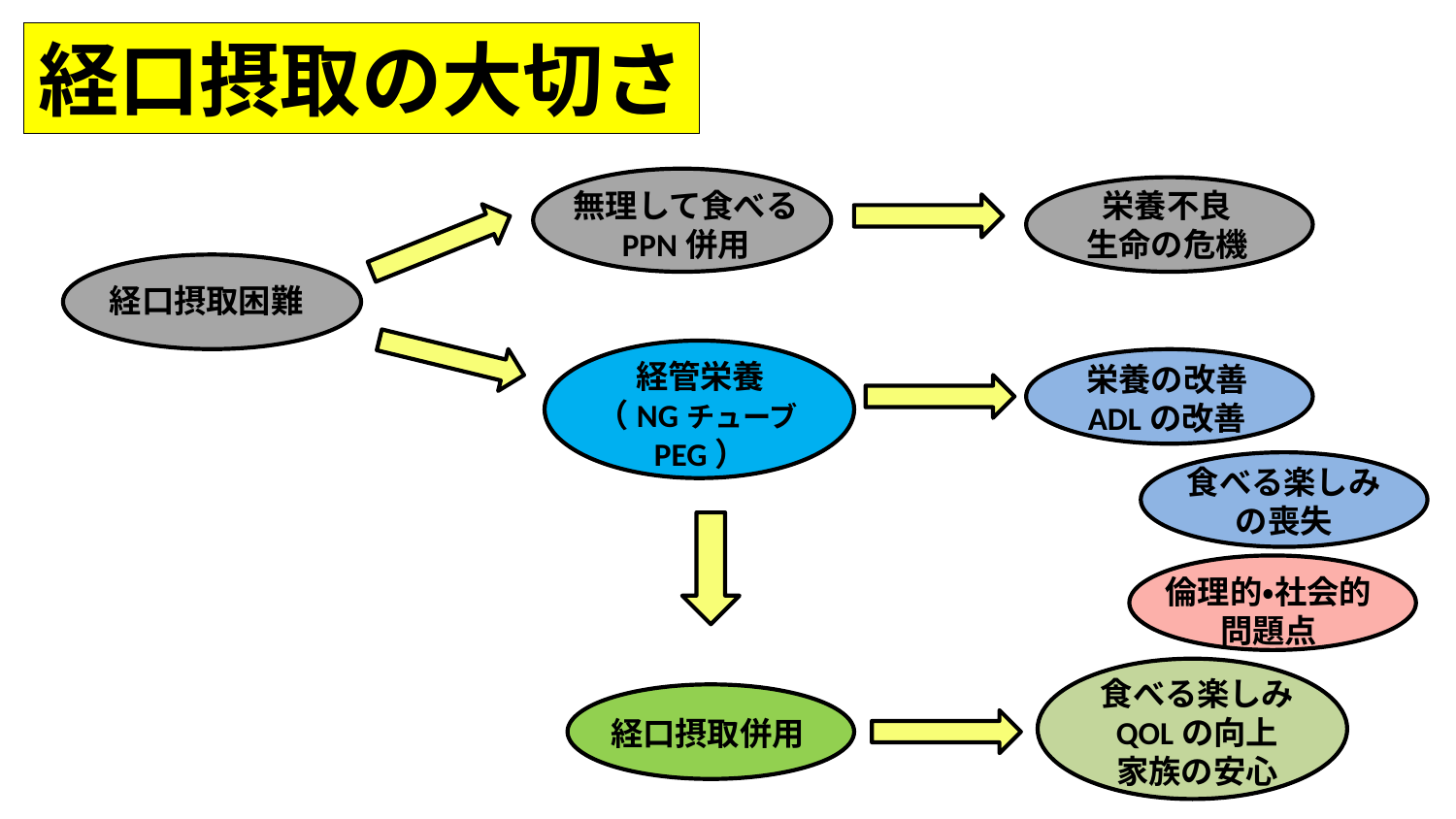

経口摂取の大切さ

無理して食べる
PPN併用
栄養不良
生命の危機

経口摂取困難

経管栄養
（NGチューブPEG）

栄養の改善
ADLの改善

食べる楽しみ
の喪失

倫理的・社会的
問題点

食べる楽しみ
QOLの向上
家族の安心

経口摂取併用